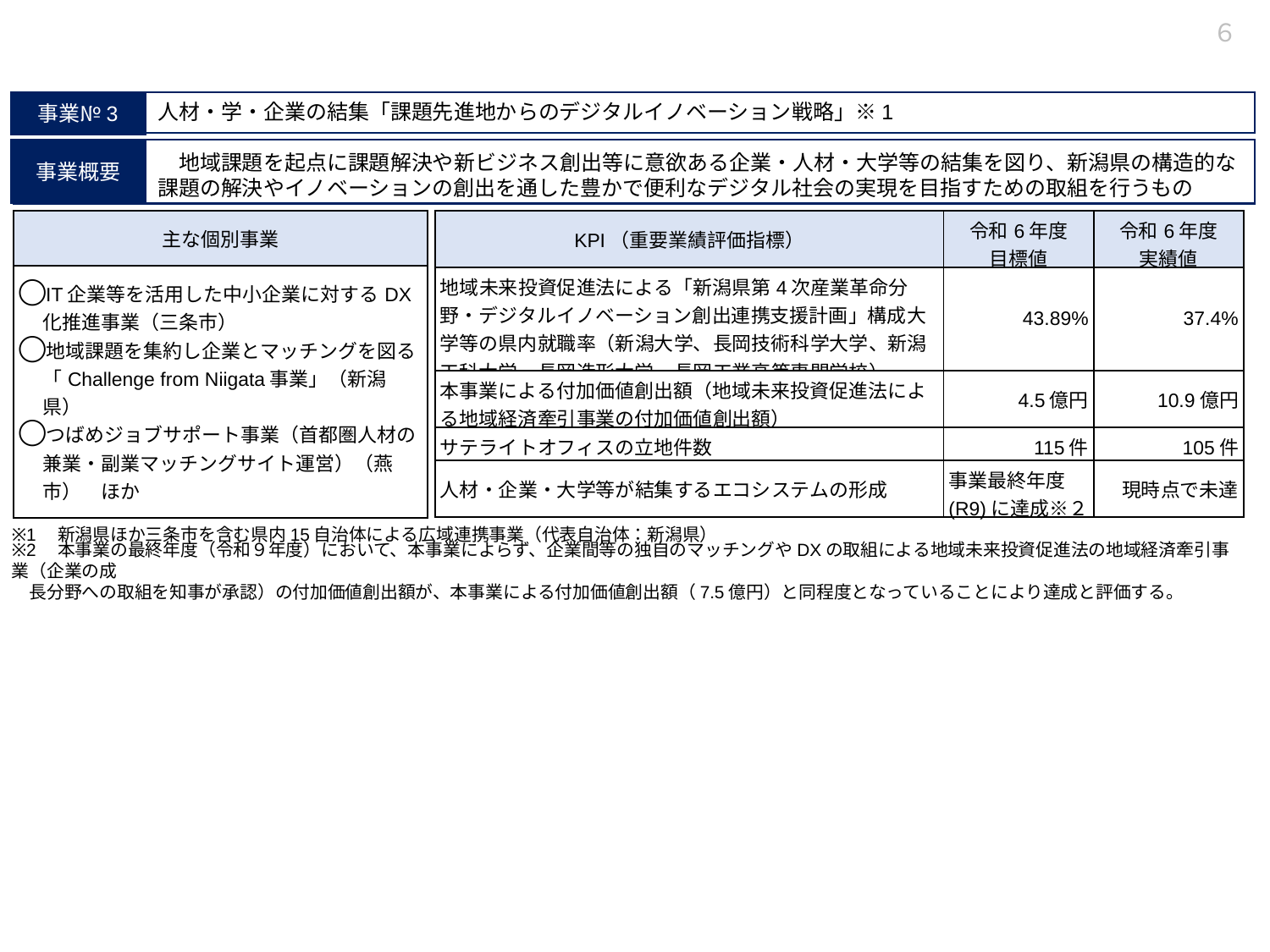

６

事業№3
人材・学・企業の結集「課題先進地からのデジタルイノベーション戦略」※1

事業概要
　地域課題を起点に課題解決や新ビジネス創出等に意欲ある企業・人材・大学等の結集を図り、新潟県の構造的な課題の解決やイノベーションの創出を通した豊かで便利なデジタル社会の実現を目指すための取組を行うもの
| 主な個別事業 |
| --- |
| IT企業等を活用した中小企業に対するDX化推進事業（三条市） 地域課題を集約し企業とマッチングを図る「Challenge from Niigata事業」（新潟県） つばめジョブサポート事業（首都圏人材の兼業・副業マッチングサイト運営）（燕市）　ほか |
| KPI（重要業績評価指標） | 令和6年度 目標値 | 令和6年度 実績値 |
| --- | --- | --- |
| 地域未来投資促進法による「新潟県第4次産業革命分野・デジタルイノベーション創出連携支援計画」構成大学等の県内就職率（新潟大学、長岡技術科学大学、新潟工科大学、長岡造形大学、長岡工業高等専門学校） | 43.89% | 37.4% |
| 本事業による付加価値創出額（地域未来投資促進法による地域経済牽引事業の付加価値創出額） | 4.5億円 | 10.9億円 |
| サテライトオフィスの立地件数 | 115件 | 105件 |
| 人材・企業・大学等が結集するエコシステムの形成 | 事業最終年度(R9)に達成※２ | 現時点で未達 |
※1　新潟県ほか三条市を含む県内15自治体による広域連携事業（代表自治体：新潟県）
※2　本事業の最終年度（令和９年度）において、本事業によらず、企業間等の独自のマッチングやDXの取組による地域未来投資促進法の地域経済牽引事業（企業の成
　長分野への取組を知事が承認）の付加価値創出額が、本事業による付加価値創出額（7.5億円）と同程度となっていることにより達成と評価する。